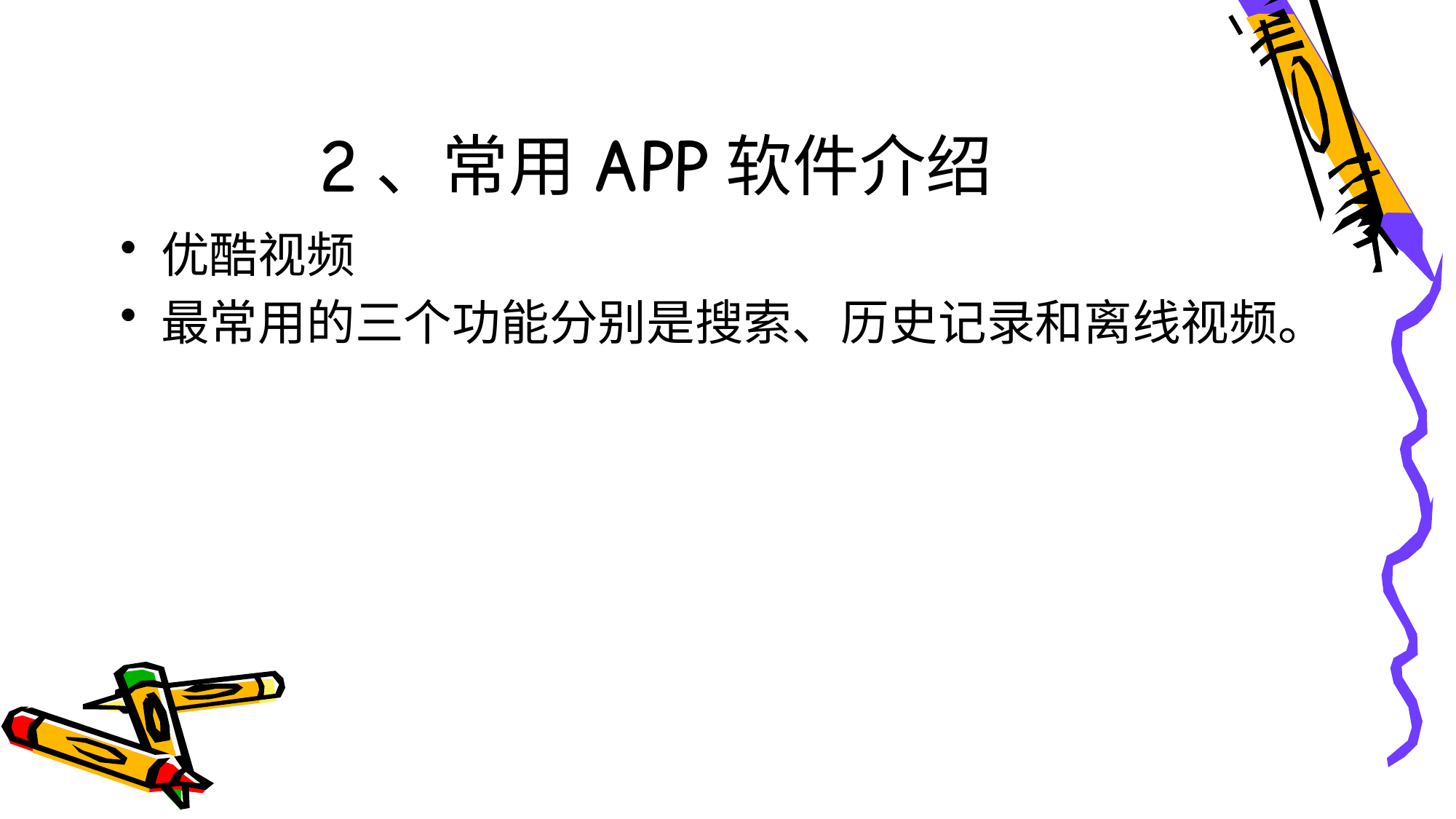

# 2、常用APP软件介绍
优酷视频
最常用的三个功能分别是搜索、历史记录和离线视频。